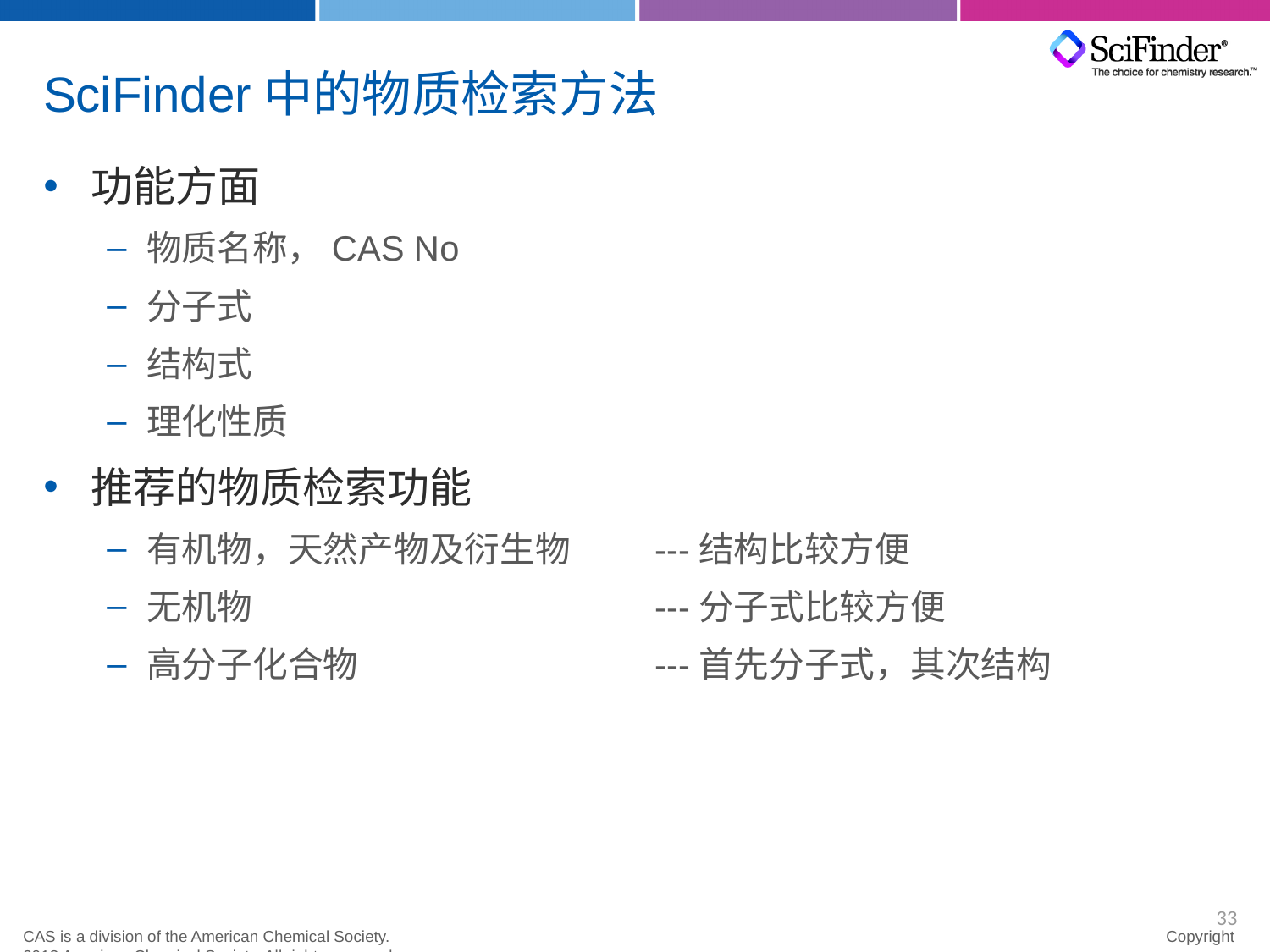

# SciFinder中的物质检索方法
功能方面
物质名称，CAS No
分子式
结构式
理化性质
推荐的物质检索功能
有机物，天然产物及衍生物	---结构比较方便
无机物				---分子式比较方便
高分子化合物			---首先分子式，其次结构

33